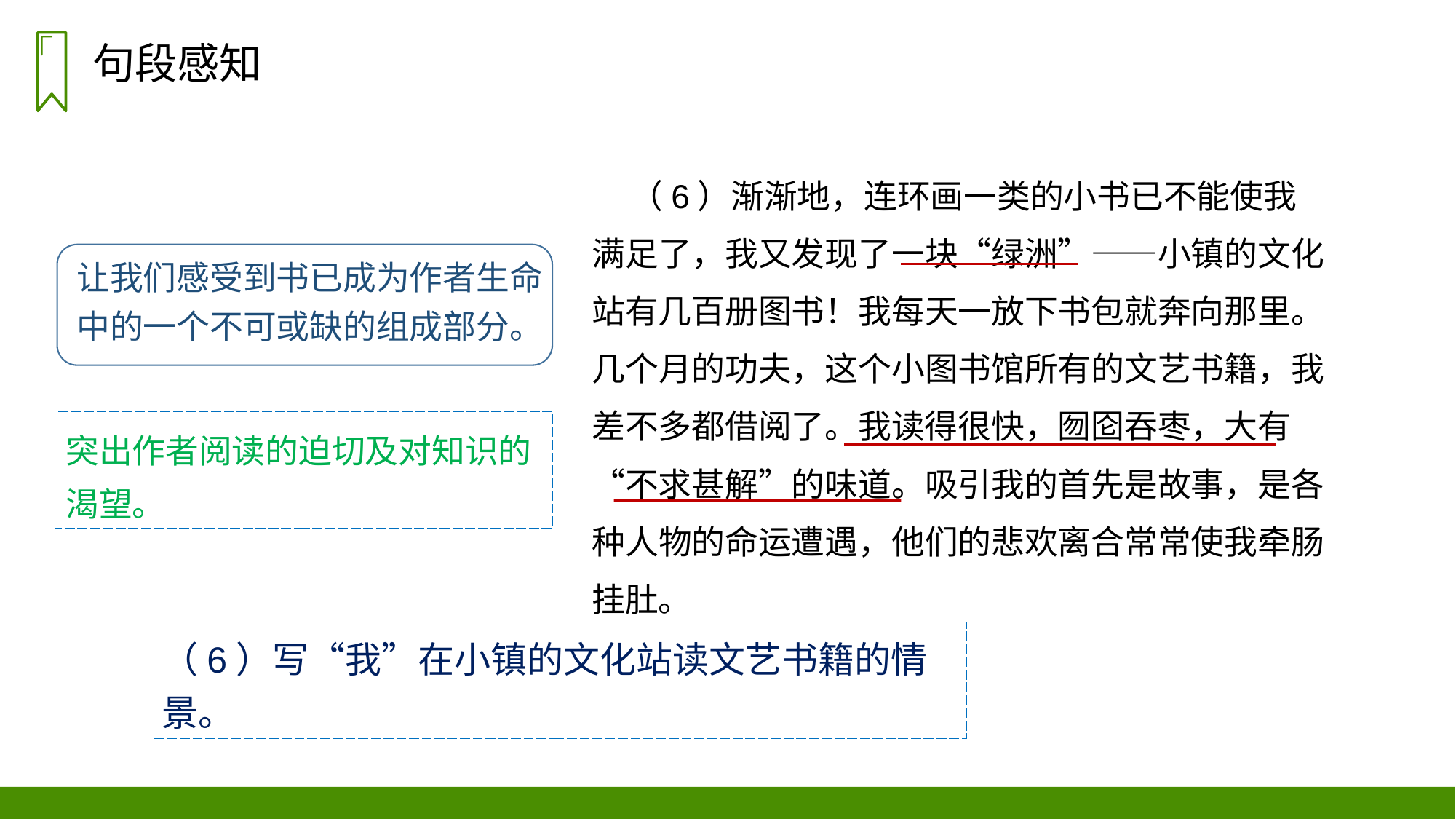

句段感知
    （6）渐渐地，连环画一类的小书已不能使我满足了，我又发现了一块“绿洲”——小镇的文化站有几百册图书！我每天一放下书包就奔向那里。几个月的功夫，这个小图书馆所有的文艺书籍，我差不多都借阅了。我读得很快，囫囵吞枣，大有“不求甚解”的味道。吸引我的首先是故事，是各种人物的命运遭遇，他们的悲欢离合常常使我牵肠挂肚。
让我们感受到书已成为作者生命中的一个不可或缺的组成部分。

突出作者阅读的迫切及对知识的渴望。
（6）写“我”在小镇的文化站读文艺书籍的情景。